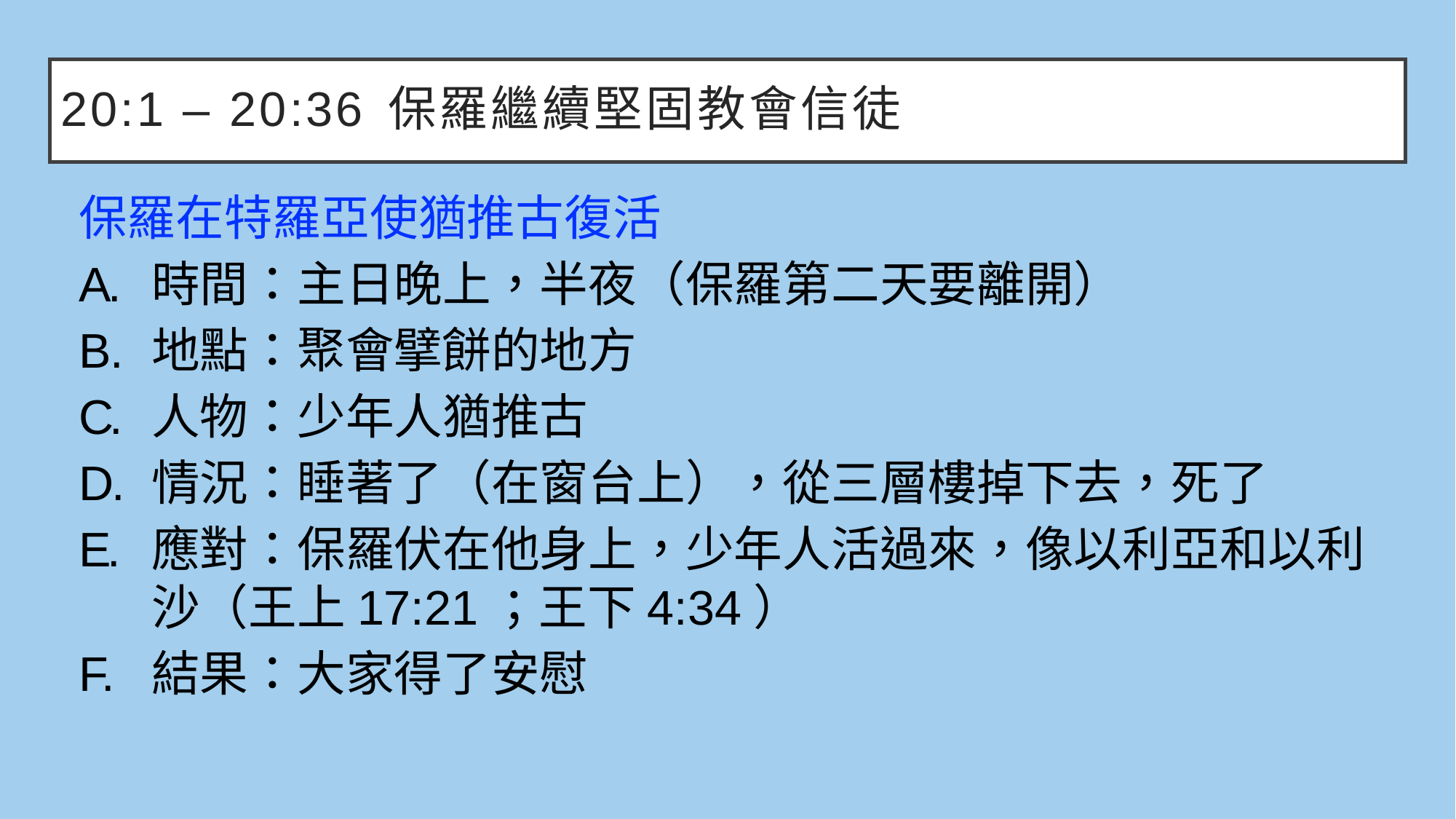

# 20:1 – 20:36	保羅繼續堅固教會信徒
保羅在特羅亞使猶推古復活
時間：主日晚上，半夜（保羅第二天要離開）
地點：聚會擘餅的地方
人物：少年人猶推古
情況：睡著了（在窗台上），從三層樓掉下去，死了
應對：保羅伏在他身上，少年人活過來，像以利亞和以利沙（王上17:21；王下4:34）
結果：大家得了安慰